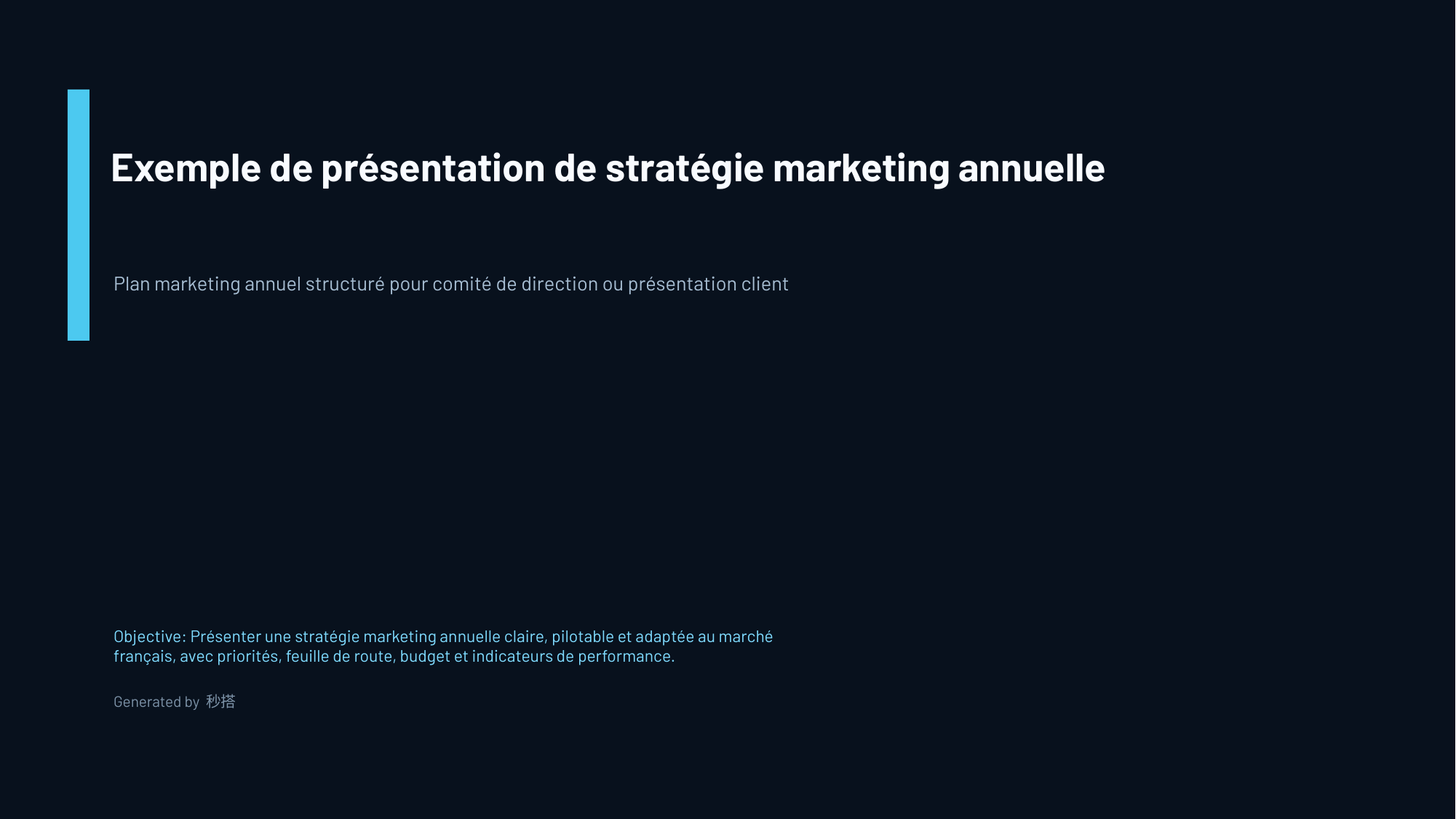

Exemple de présentation de stratégie marketing annuelle
Plan marketing annuel structuré pour comité de direction ou présentation client
Objective: Présenter une stratégie marketing annuelle claire, pilotable et adaptée au marché français, avec priorités, feuille de route, budget et indicateurs de performance.
Generated by 秒搭